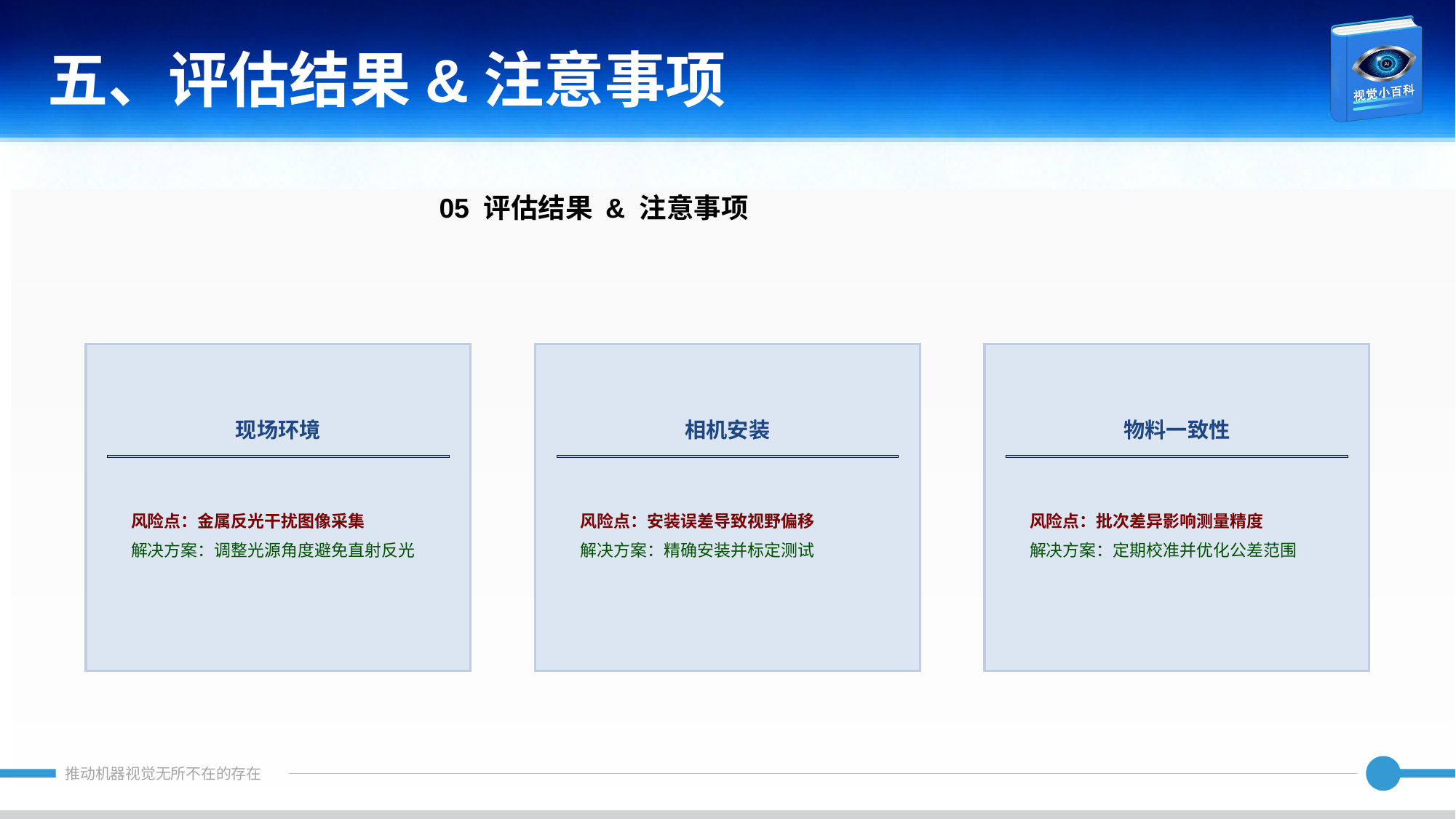

五、评估结果&注意事项

05 评估结果 & 注意事项

现场环境

相机安装

物料一致性

风险点：金属反光干扰图像采集
解决方案：调整光源角度避免直射反光

风险点：安装误差导致视野偏移
解决方案：精确安装并标定测试

风险点：批次差异影响测量精度
解决方案：定期校准并优化公差范围
10